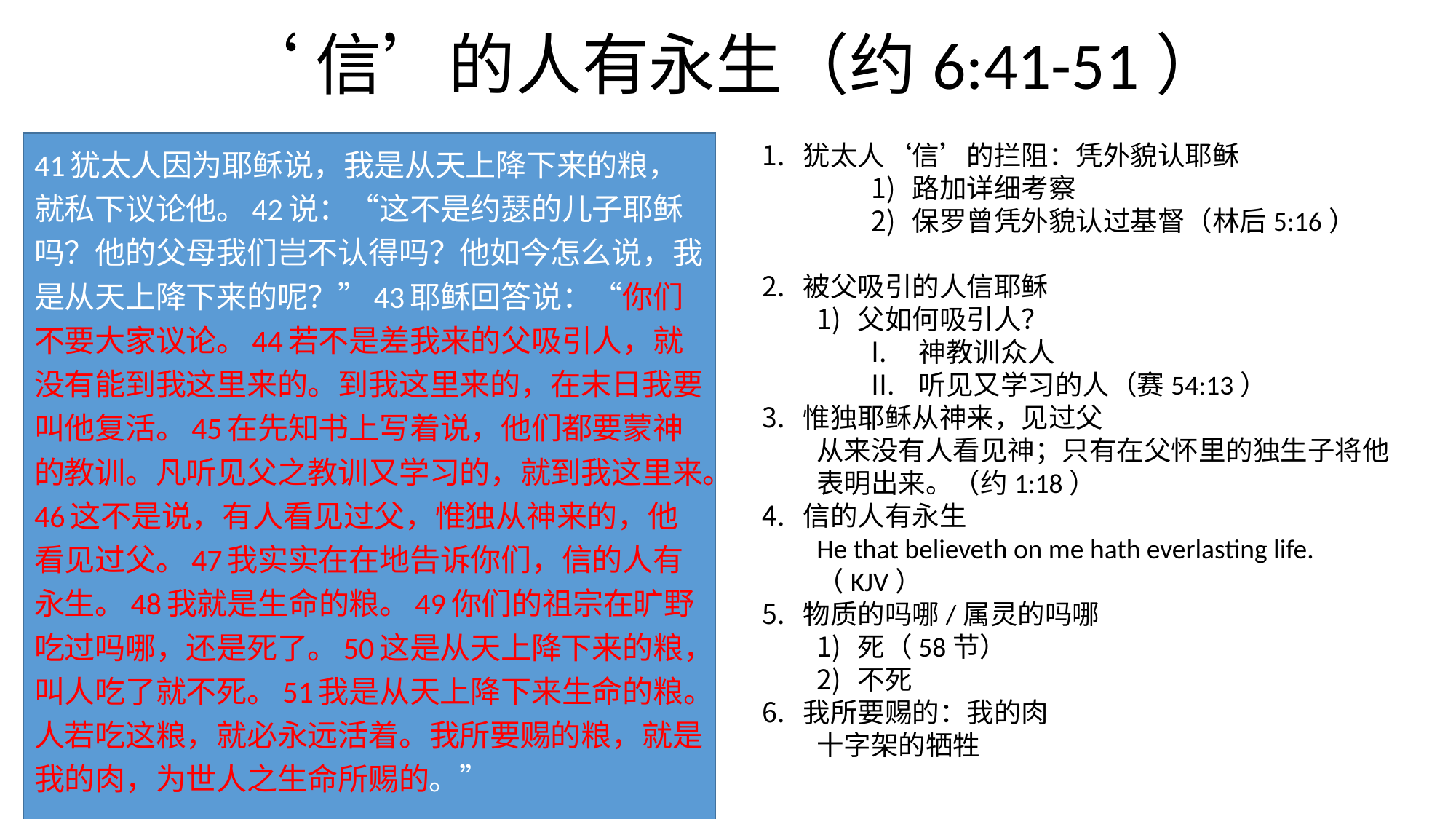

# ‘信’的人有永生（约6:41-51）
41犹太人因为耶稣说，我是从天上降下来的粮，就私下议论他。42说：“这不是约瑟的儿子耶稣吗？他的父母我们岂不认得吗？他如今怎么说，我是从天上降下来的呢？”43耶稣回答说：“你们不要大家议论。44若不是差我来的父吸引人，就没有能到我这里来的。到我这里来的，在末日我要叫他复活。45在先知书上写着说，他们都要蒙神的教训。凡听见父之教训又学习的，就到我这里来。46这不是说，有人看见过父，惟独从神来的，他看见过父。47我实实在在地告诉你们，信的人有永生。48我就是生命的粮。49你们的祖宗在旷野吃过吗哪，还是死了。50这是从天上降下来的粮，叫人吃了就不死。51我是从天上降下来生命的粮。人若吃这粮，就必永远活着。我所要赐的粮，就是我的肉，为世人之生命所赐的。”
犹太人‘信’的拦阻：凭外貌认耶稣
路加详细考察
保罗曾凭外貌认过基督（林后5:16）

被父吸引的人信耶稣
父如何吸引人？
神教训众人
听见又学习的人（赛54:13）
惟独耶稣从神来，见过父
从来没有人看见神；只有在父怀里的独生子将他表明出来。（约1:18）
信的人有永生
He that believeth on me hath everlasting life. （KJV）
物质的吗哪/属灵的吗哪
死（58节）
不死
我所要赐的：我的肉
十字架的牺牲